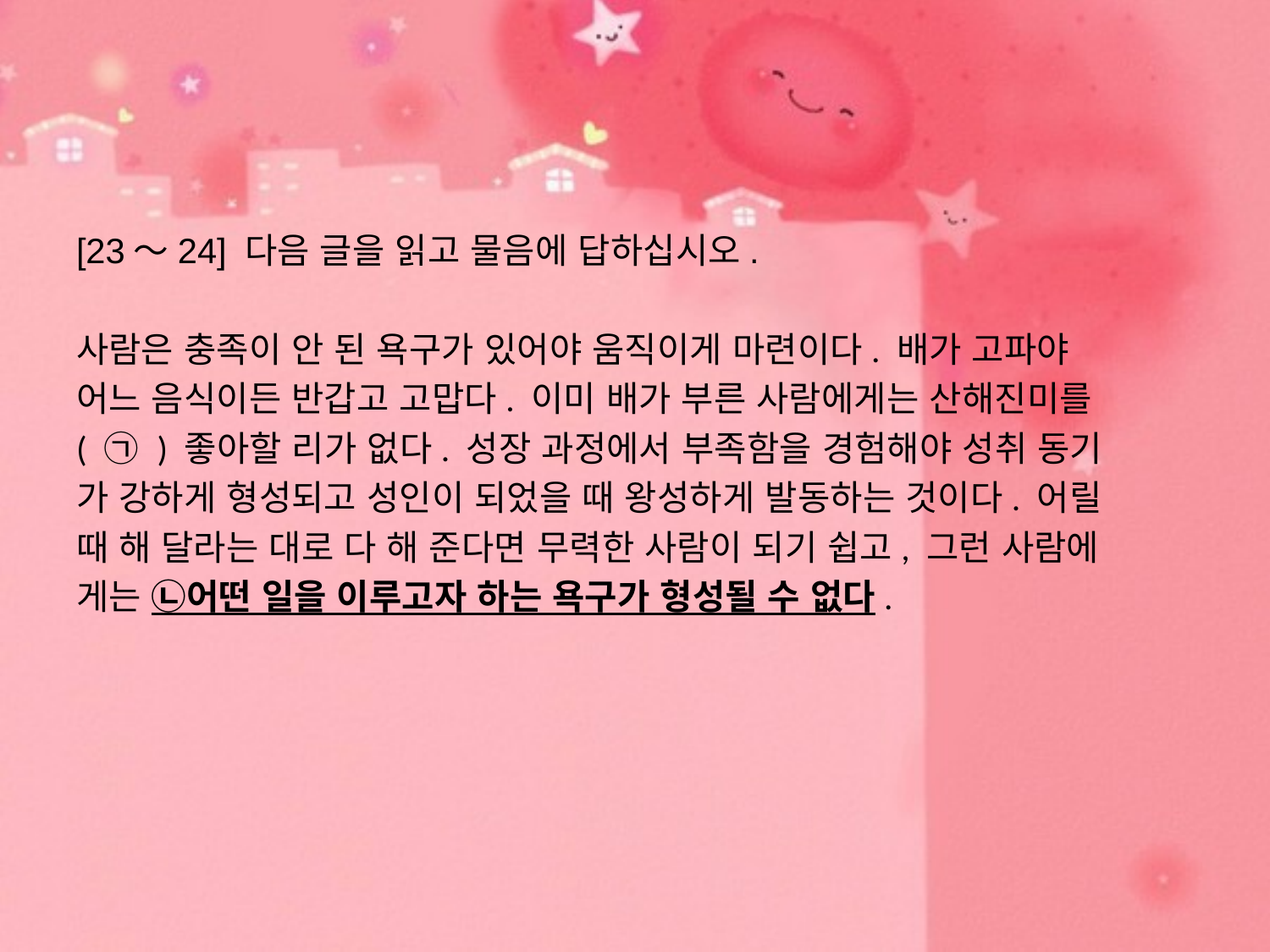

#
[23～24] 다음 글을 읽고 물음에 답하십시오.

사람은 충족이 안 된 욕구가 있어야 움직이게 마련이다. 배가 고파야
어느 음식이든 반갑고 고맙다. 이미 배가 부른 사람에게는 산해진미를
( ㉠ ) 좋아할 리가 없다. 성장 과정에서 부족함을 경험해야 성취 동기
가 강하게 형성되고 성인이 되었을 때 왕성하게 발동하는 것이다. 어릴
때 해 달라는 대로 다 해 준다면 무력한 사람이 되기 쉽고, 그런 사람에
게는 ㉡어떤 일을 이루고자 하는 욕구가 형성될 수 없다.